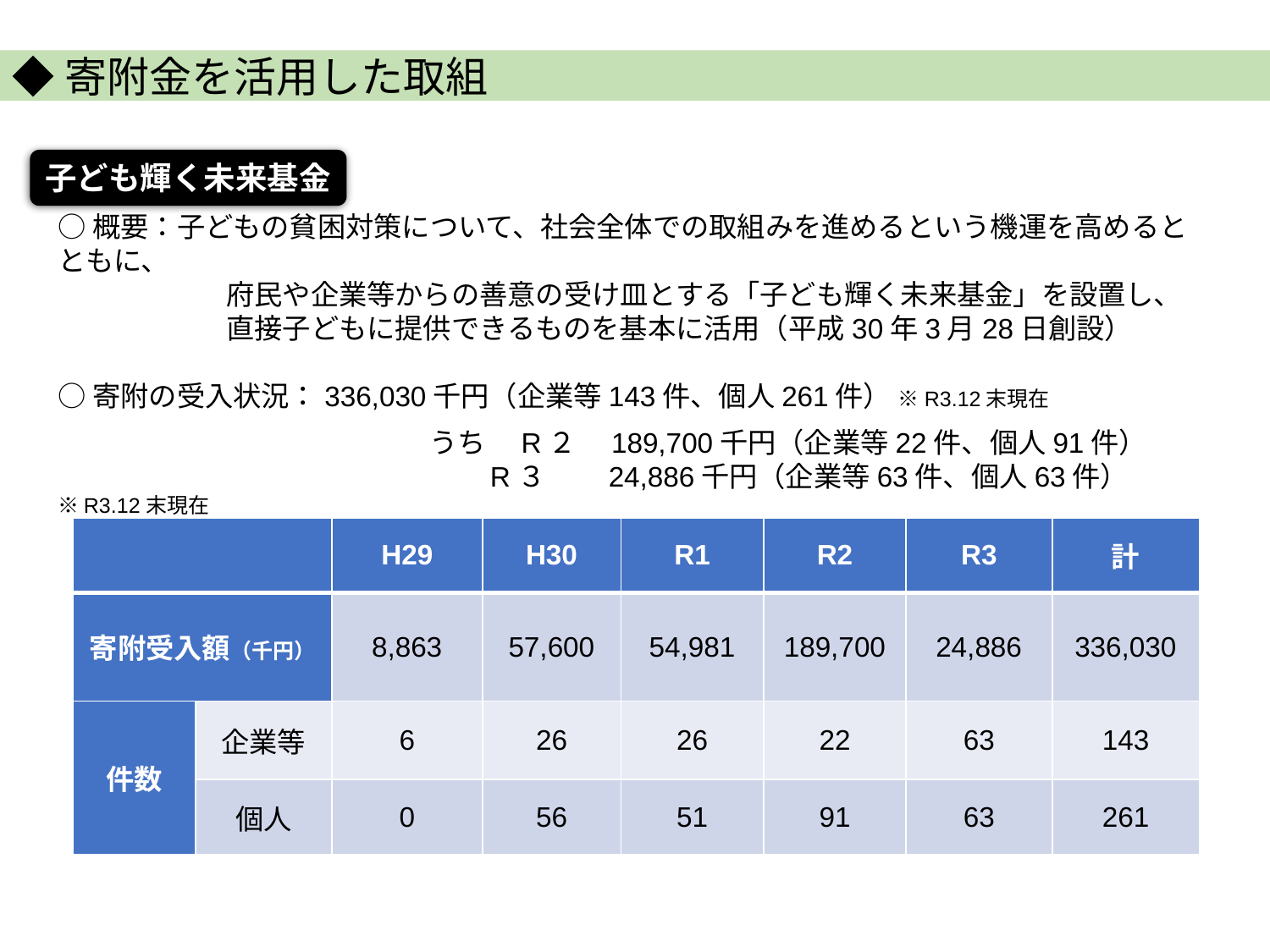

◆寄附金を活用した取組
子ども輝く未来基金

○概要：子どもの貧困対策について、社会全体での取組みを進めるという機運を高めるとともに、
　　　　　　府民や企業等からの善意の受け皿とする「子ども輝く未来基金」を設置し、
　　　　　　直接子どもに提供できるものを基本に活用（平成30年3月28日創設）

○寄附の受入状況：336,030千円（企業等143件、個人261件） ※R3.12末現在

　　　　　　　　　　　　　 うち　R２　189,700千円（企業等22件、個人91件）
　　　　　　　　　　　　　　     R３　　24,886千円（企業等63件、個人63件） ※R3.12末現在
|  |  | H29 | H30 | R1 | R2 | R3 | 計 |
| --- | --- | --- | --- | --- | --- | --- | --- |
| 寄附受入額（千円） |  | 8,863 | 57,600 | 54,981 | 189,700 | 24,886 | 336,030 |
| 件数 | 企業等 | 6 | 26 | 26 | 22 | 63 | 143 |
|  | 個人 | 0 | 56 | 51 | 91 | 63 | 261 |